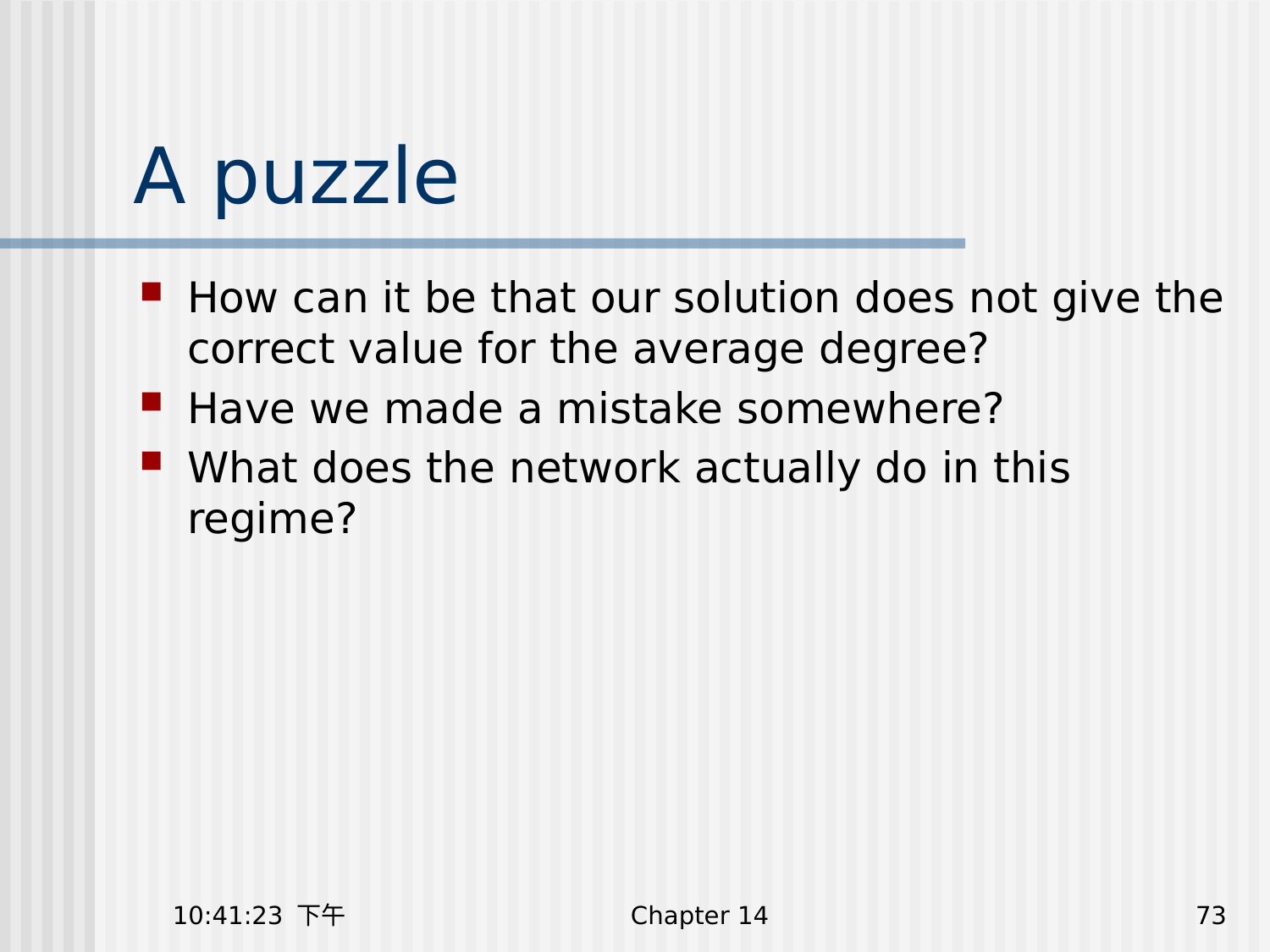

# A puzzle
How can it be that our solution does not give the correct value for the average degree?
Have we made a mistake somewhere?
What does the network actually do in this regime?
10:41:23 下午
Chapter 14
73